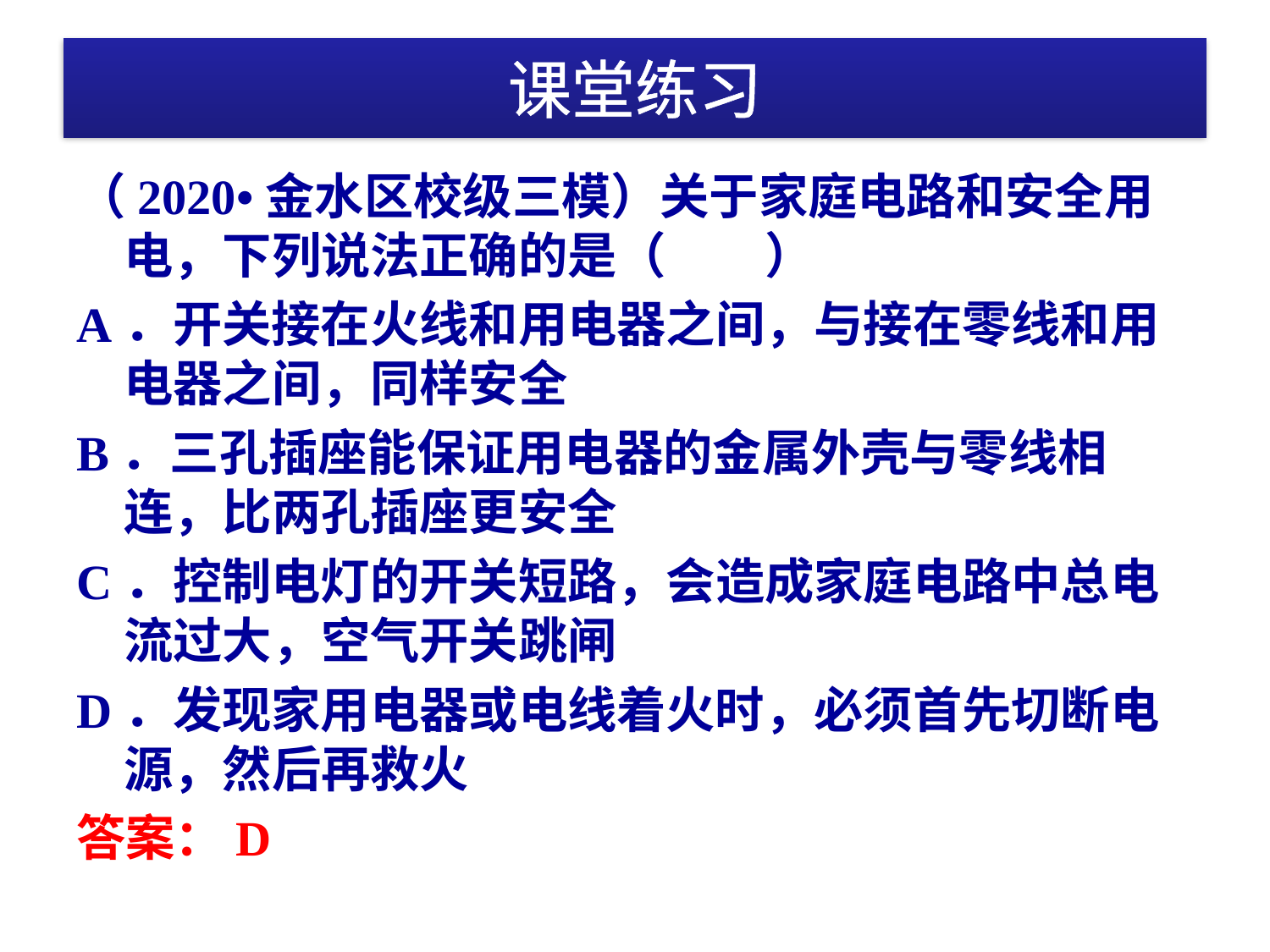

# 课堂练习
（2020•金水区校级三模）关于家庭电路和安全用电，下列说法正确的是（　　）
A．开关接在火线和用电器之间，与接在零线和用电器之间，同样安全
B．三孔插座能保证用电器的金属外壳与零线相连，比两孔插座更安全
C．控制电灯的开关短路，会造成家庭电路中总电流过大，空气开关跳闸
D．发现家用电器或电线着火时，必须首先切断电源，然后再救火
答案：D